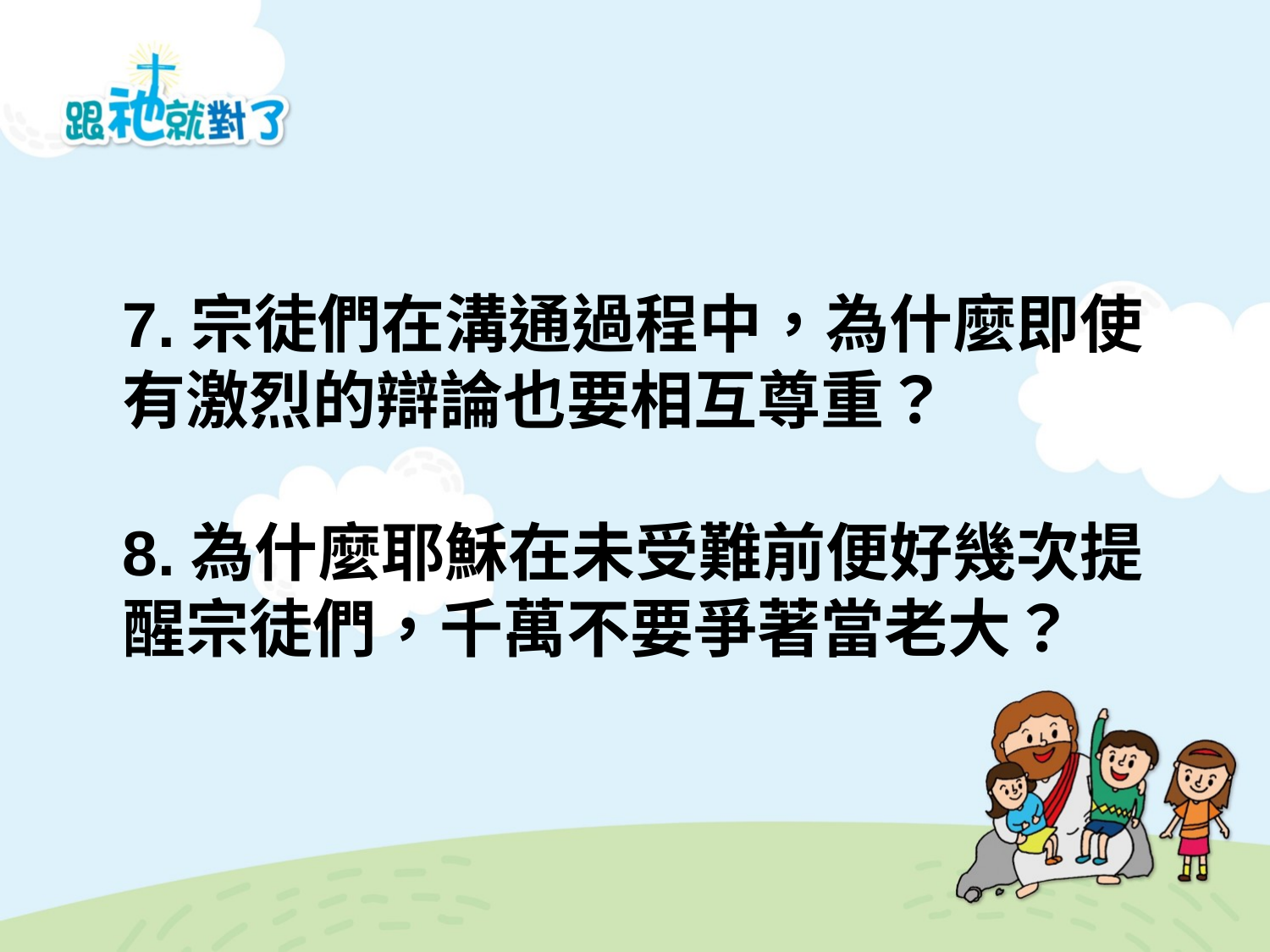

7.宗徒們在溝通過程中，為什麼即使有激烈的辯論也要相互尊重？

8.為什麼耶穌在未受難前便好幾次提醒宗徒們，千萬不要爭著當老大？